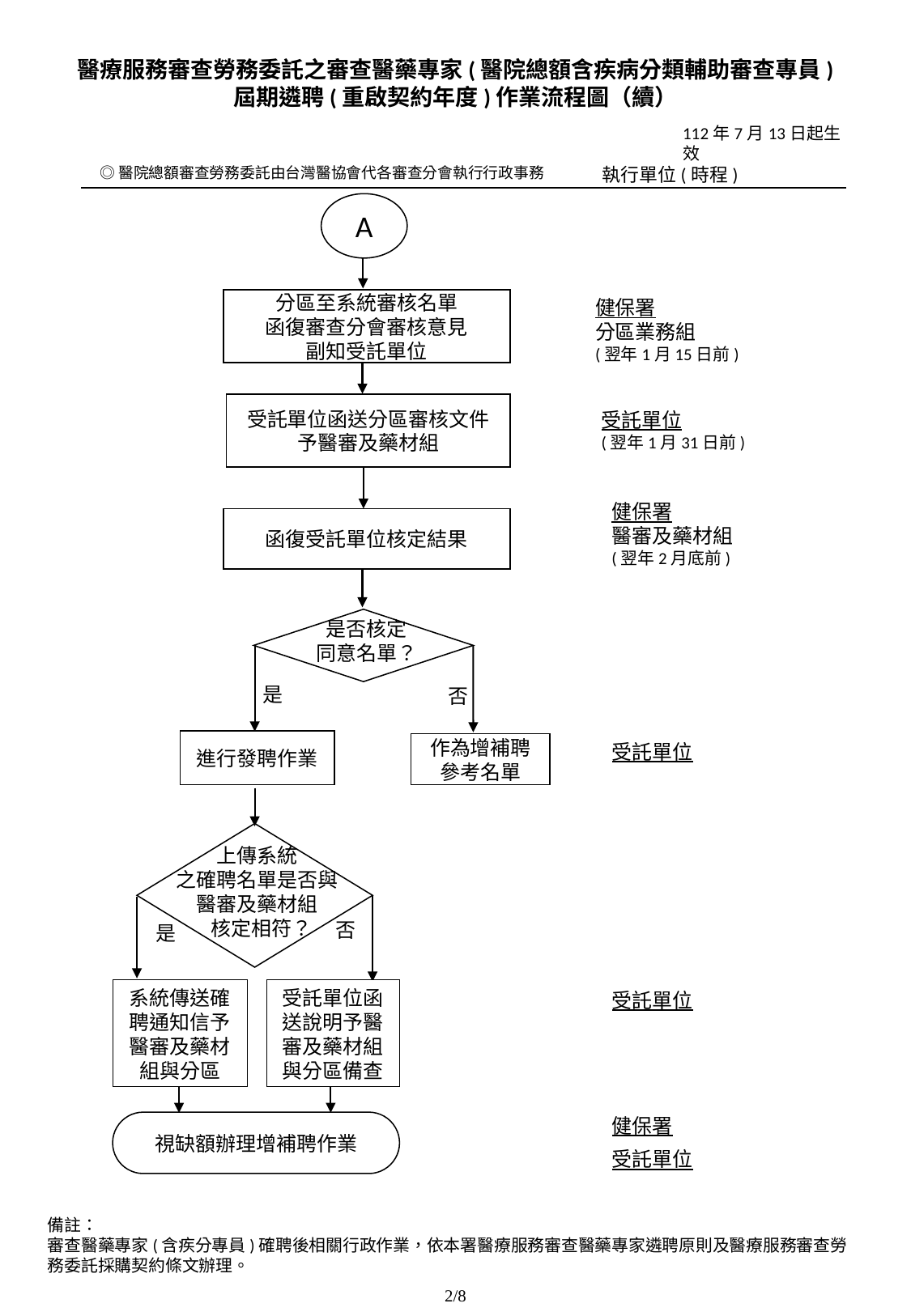

醫療服務審查勞務委託之審查醫藥專家(醫院總額含疾病分類輔助審查專員)
屆期遴聘(重啟契約年度)作業流程圖（續）
112年7月13日起生效
◎醫院總額審查勞務委託由台灣醫協會代各審查分會執行行政事務
執行單位(時程)
A
健保署
分區業務組
(翌年1月15日前)
分區至系統審核名單
函復審查分會審核意見
副知受託單位
受託單位函送分區審核文件
予醫審及藥材組
受託單位
(翌年1月31日前)
健保署
醫審及藥材組
(翌年2月底前)
函復受託單位核定結果

是否核定
同意名單？
是
否
進行發聘作業
受託單位

作為增補聘
參考名單

上傳系統
之確聘名單是否與
醫審及藥材組
 核定相符？
否
是
系統傳送確聘通知信予醫審及藥材組與分區
受託單位函送說明予醫審及藥材組與分區備查
受託單位
健保署
視缺額辦理增補聘作業
受託單位
備註：
審查醫藥專家(含疾分專員)確聘後相關行政作業，依本署醫療服務審查醫藥專家遴聘原則及醫療服務審查勞務委託採購契約條文辦理。
2/8